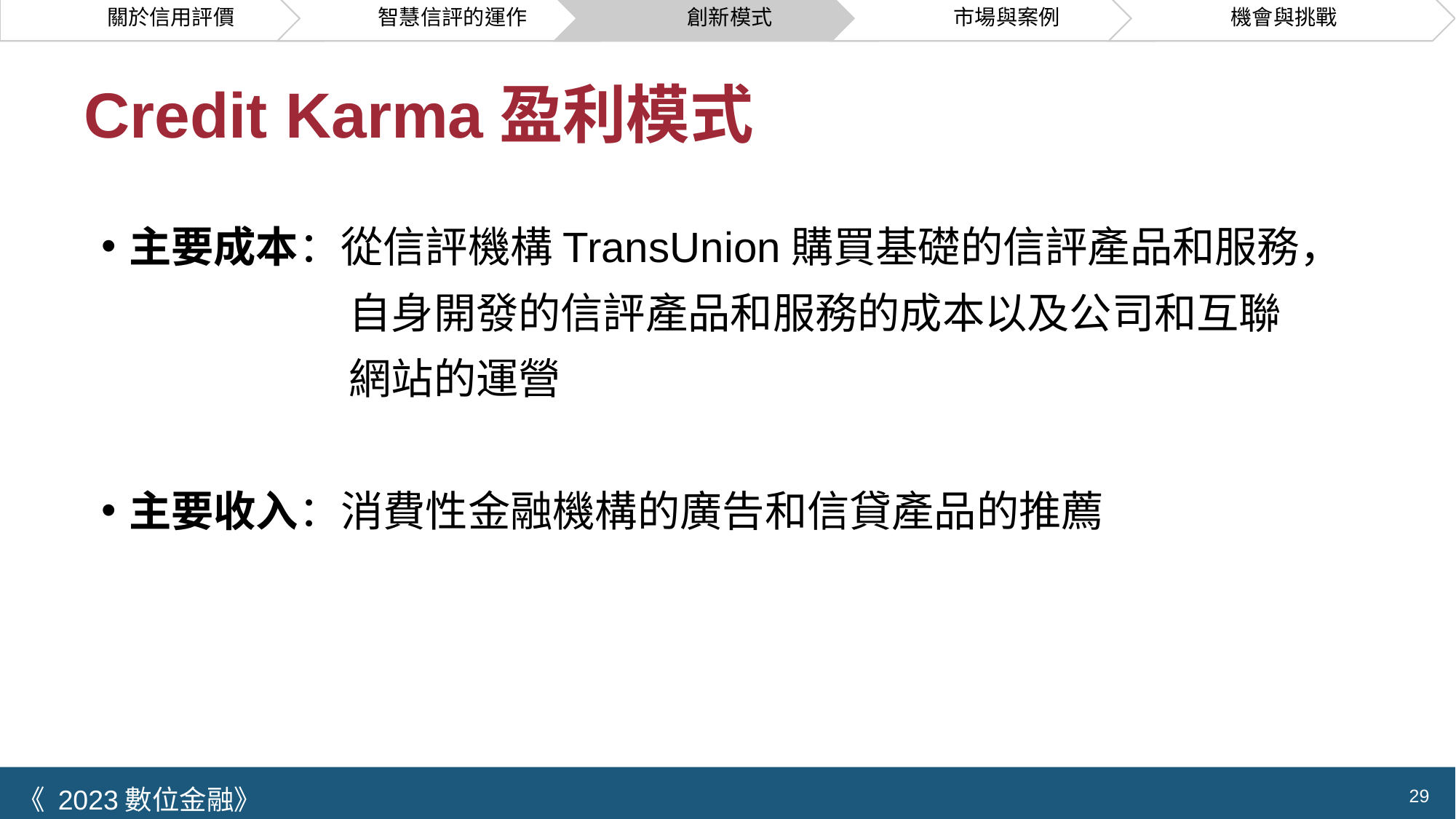

關於信用評價
智慧信評的運作
創新模式
市場與案例
機會與挑戰
# Credit Karma盈利模式
主要成本：從信評機構TransUnion購買基礎的信評產品和服務，
		  自身開發的信評產品和服務的成本以及公司和互聯
		  網站的運營

主要收入：消費性金融機構的廣告和信貸產品的推薦
29